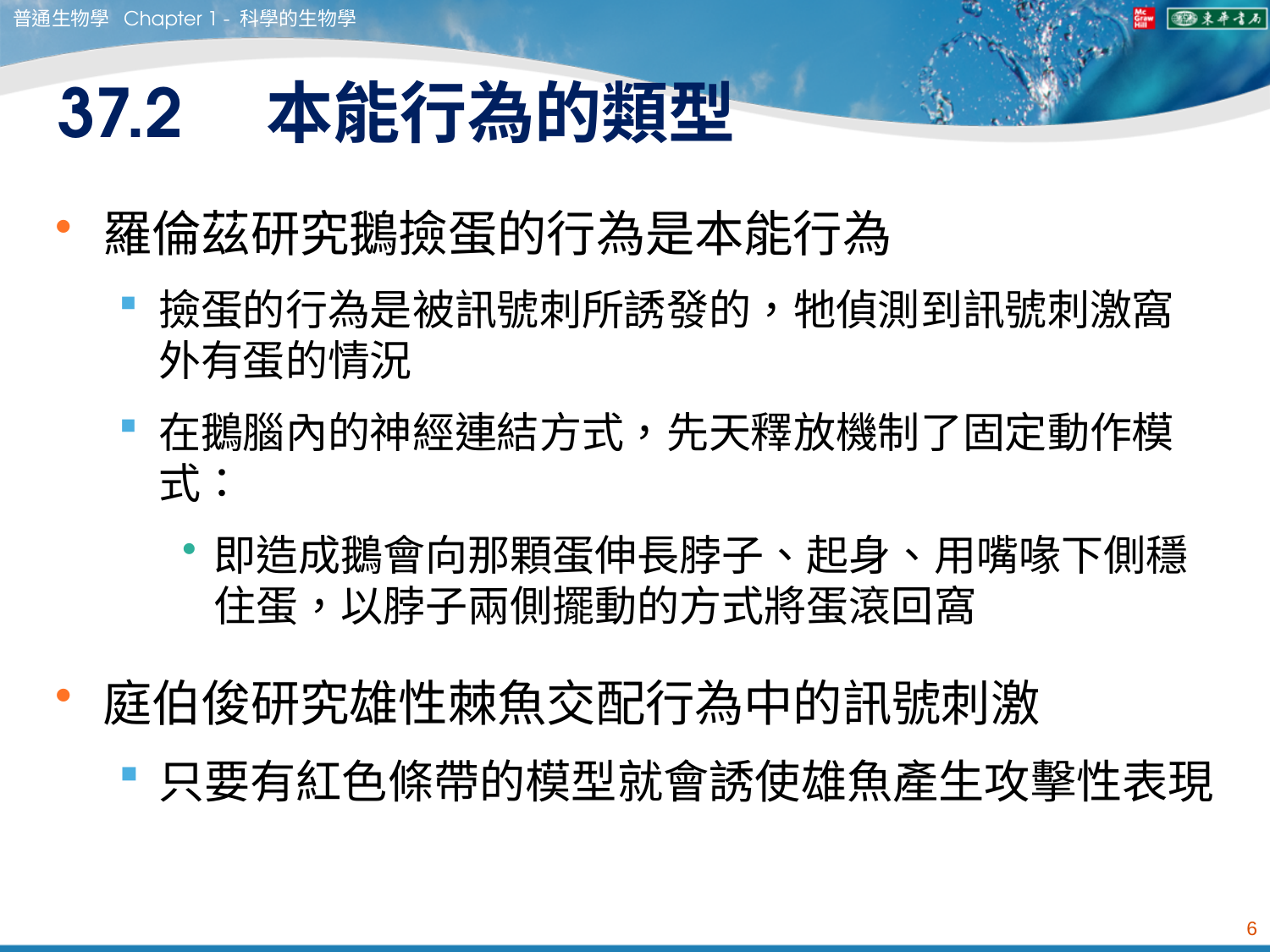

普通生物學  Chapter 1 - 科學的生物學
# 37.2　本能行為的類型
羅倫茲研究鵝撿蛋的行為是本能行為
撿蛋的行為是被訊號刺所誘發的，牠偵測到訊號刺激窩外有蛋的情況
在鵝腦內的神經連結方式，先天釋放機制了固定動作模式：
即造成鵝會向那顆蛋伸長脖子、起身、用嘴喙下側穩住蛋，以脖子兩側擺動的方式將蛋滾回窩
庭伯俊研究雄性棘魚交配行為中的訊號刺激
只要有紅色條帶的模型就會誘使雄魚產生攻擊性表現

6